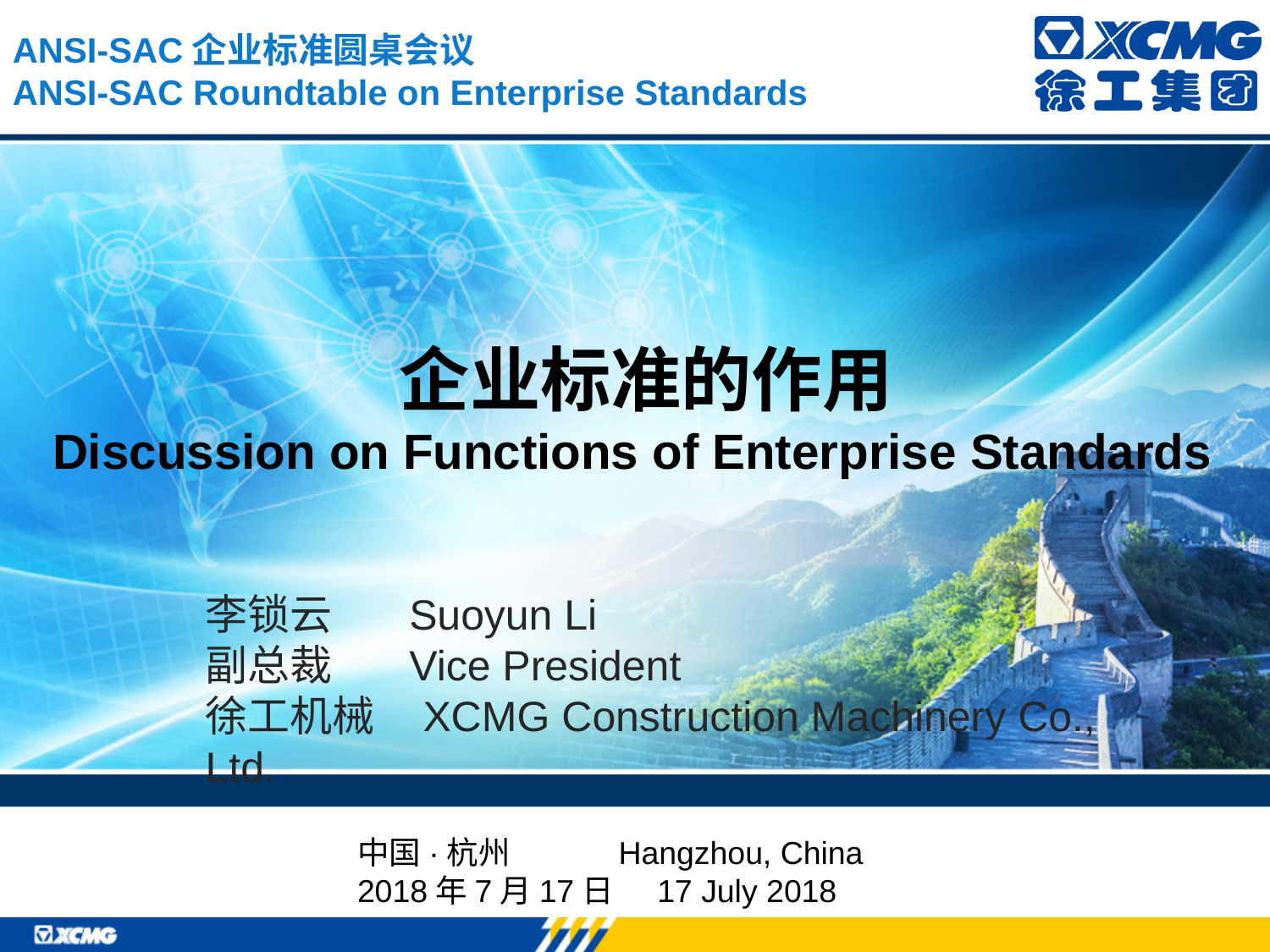

ANSI-SAC企业标准圆桌会议
ANSI-SAC Roundtable on Enterprise Standards
企业标准的作用
Discussion on Functions of Enterprise Standards
李锁云       Suoyun Li
副总裁       Vice President
徐工机械    XCMG Construction Machinery Co., Ltd.
中国·杭州              Hangzhou, China
2018年7月17日     17 July 2018